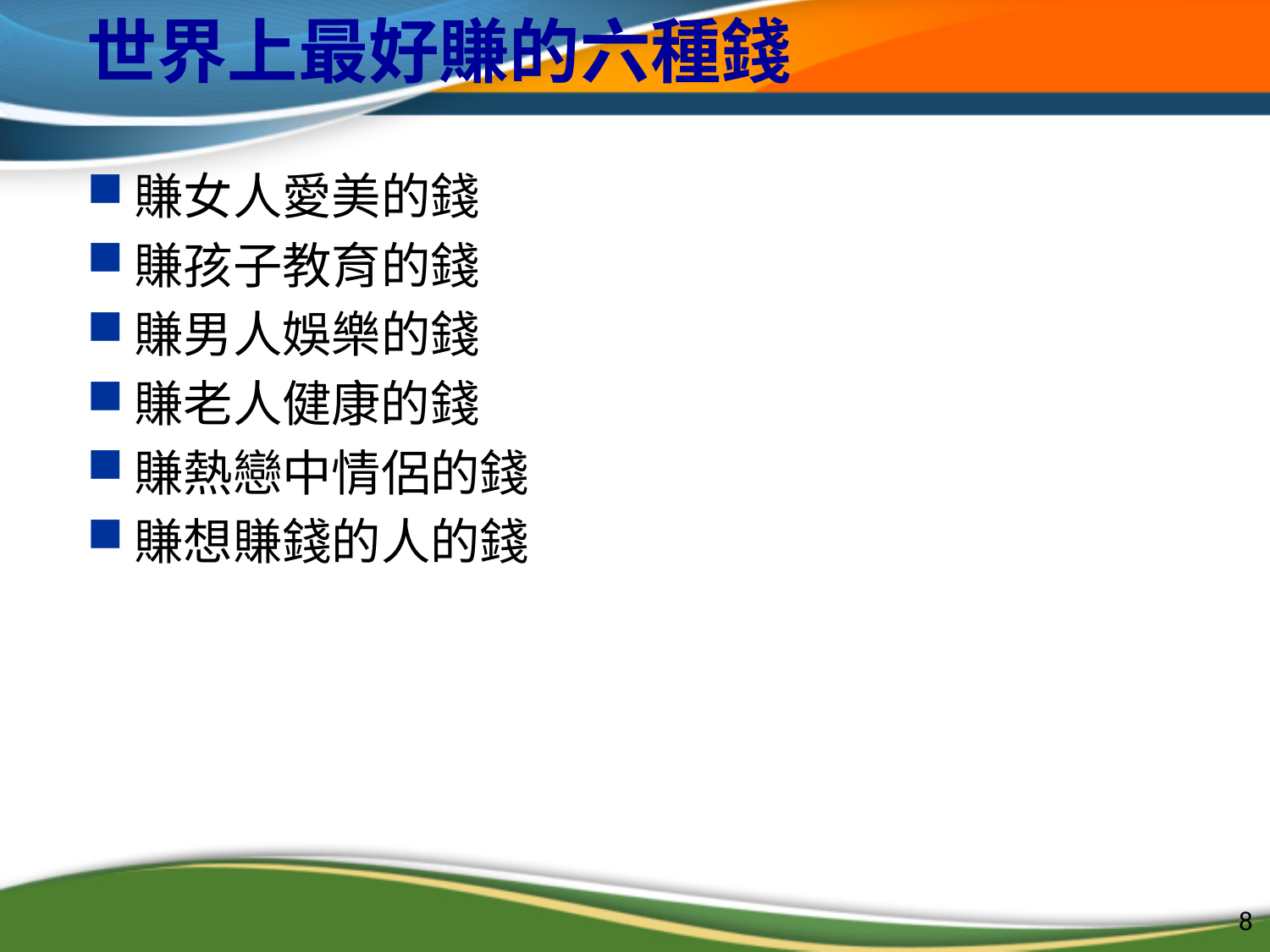

# 世界上最好賺的六種錢
賺女人愛美的錢
賺孩子教育的錢
賺男人娛樂的錢
賺老人健康的錢
賺熱戀中情侶的錢
賺想賺錢的人的錢
8